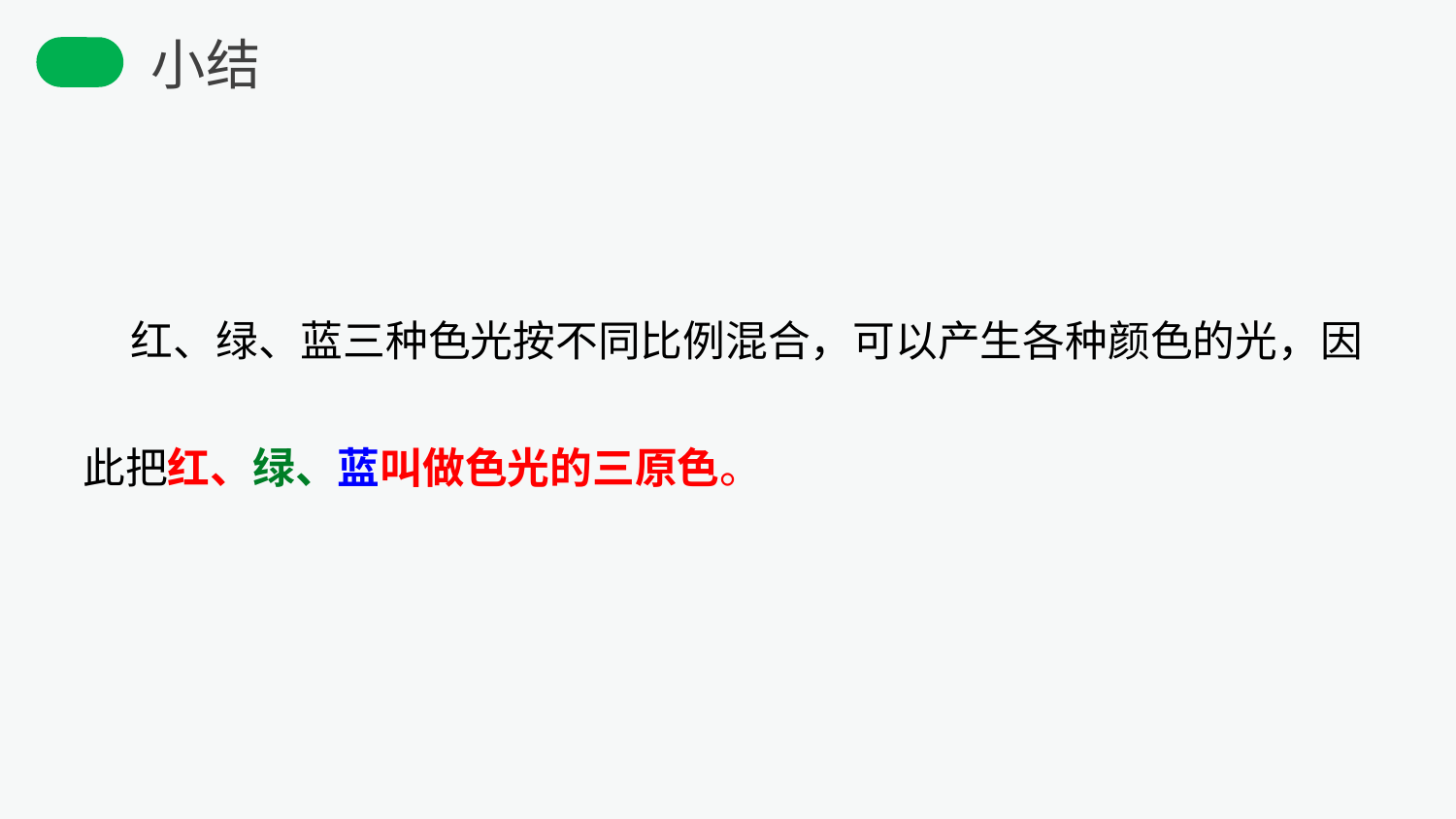

小结
    红、绿、蓝三种色光按不同比例混合，可以产生各种颜色的光，因此把红、绿、蓝叫做色光的三原色。